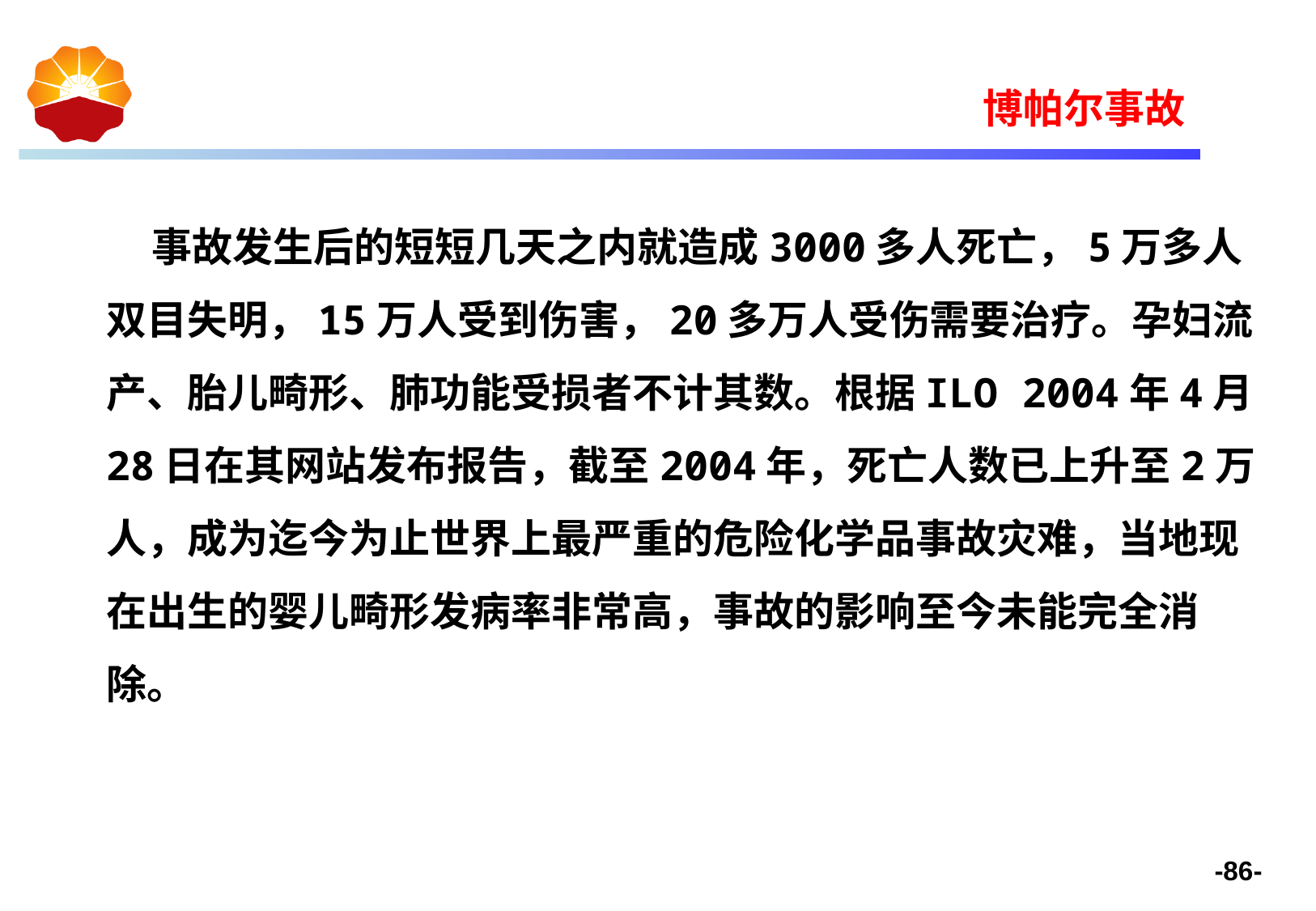

博帕尔事故
    事故发生后的短短几天之内就造成3000多人死亡，5万多人双目失明，15万人受到伤害，20多万人受伤需要治疗。孕妇流产、胎儿畸形、肺功能受损者不计其数。根据ILO 2004年4月28日在其网站发布报告，截至2004年，死亡人数已上升至2万人，成为迄今为止世界上最严重的危险化学品事故灾难，当地现在出生的婴儿畸形发病率非常高，事故的影响至今未能完全消除。